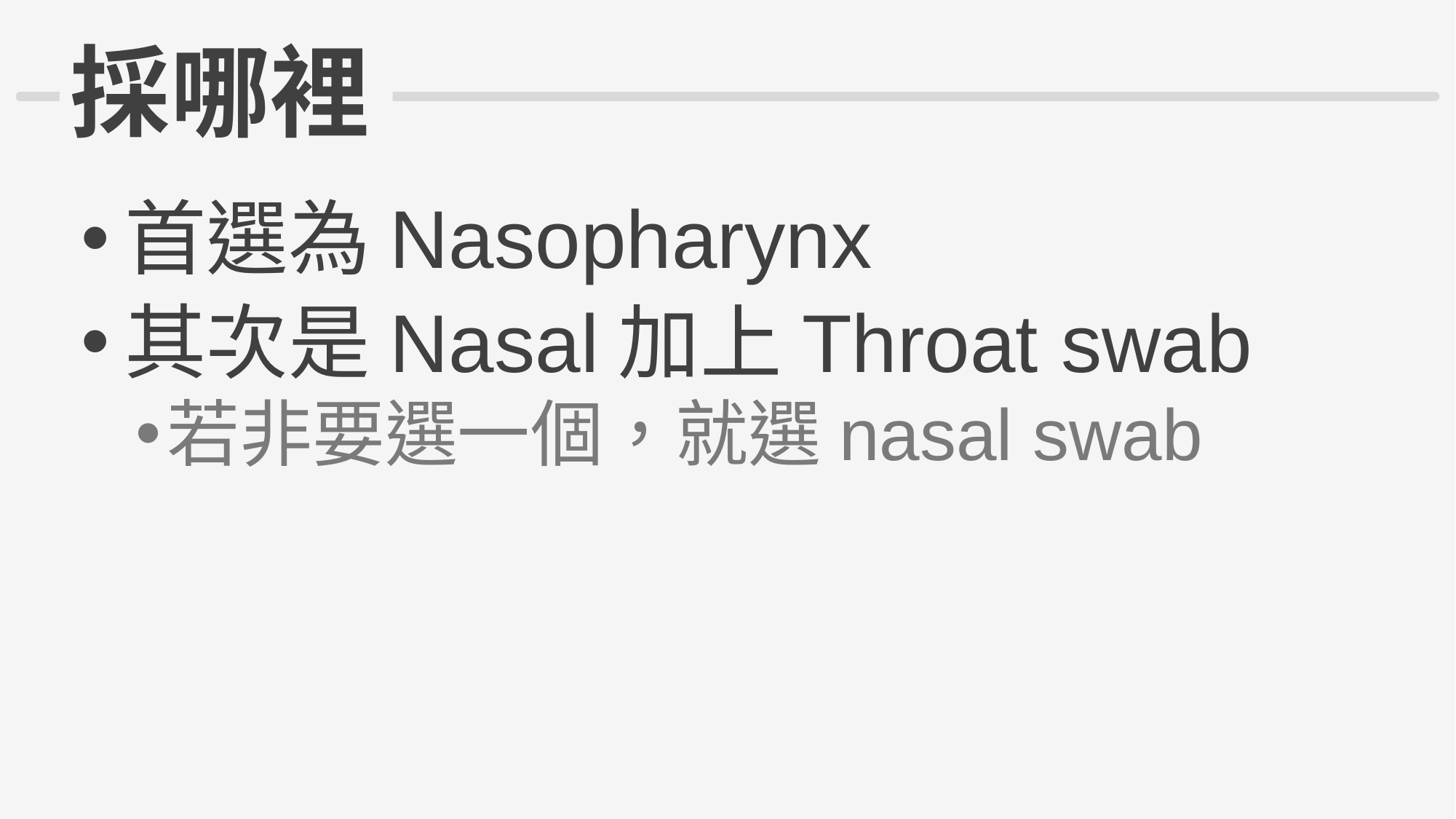

# 採哪裡
首選為Nasopharynx
其次是Nasal加上Throat swab
若非要選一個，就選nasal swab